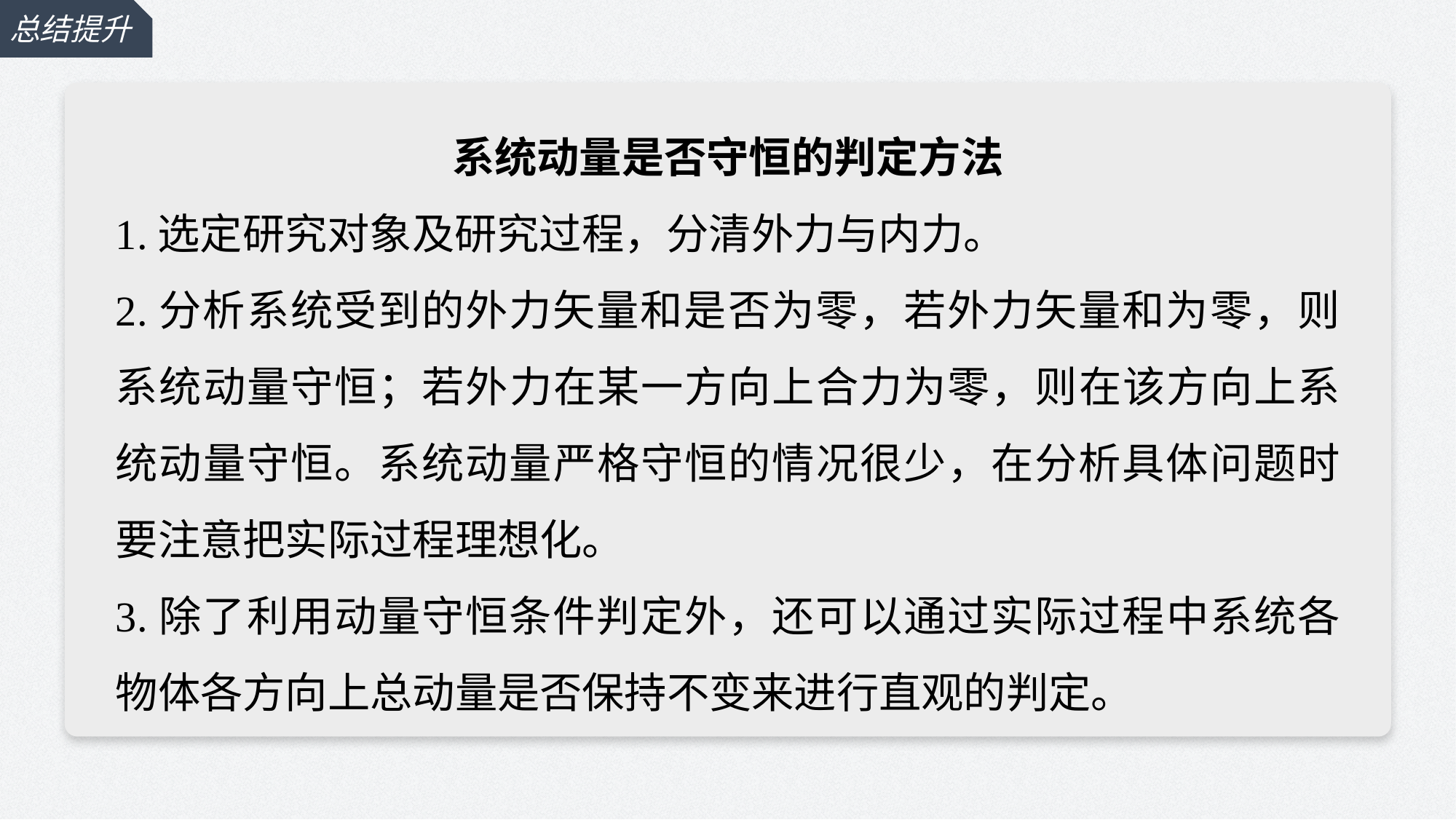

总结提升

系统动量是否守恒的判定方法
1.选定研究对象及研究过程，分清外力与内力。
2.分析系统受到的外力矢量和是否为零，若外力矢量和为零，则系统动量守恒；若外力在某一方向上合力为零，则在该方向上系统动量守恒。系统动量严格守恒的情况很少，在分析具体问题时要注意把实际过程理想化。
3.除了利用动量守恒条件判定外，还可以通过实际过程中系统各物体各方向上总动量是否保持不变来进行直观的判定。